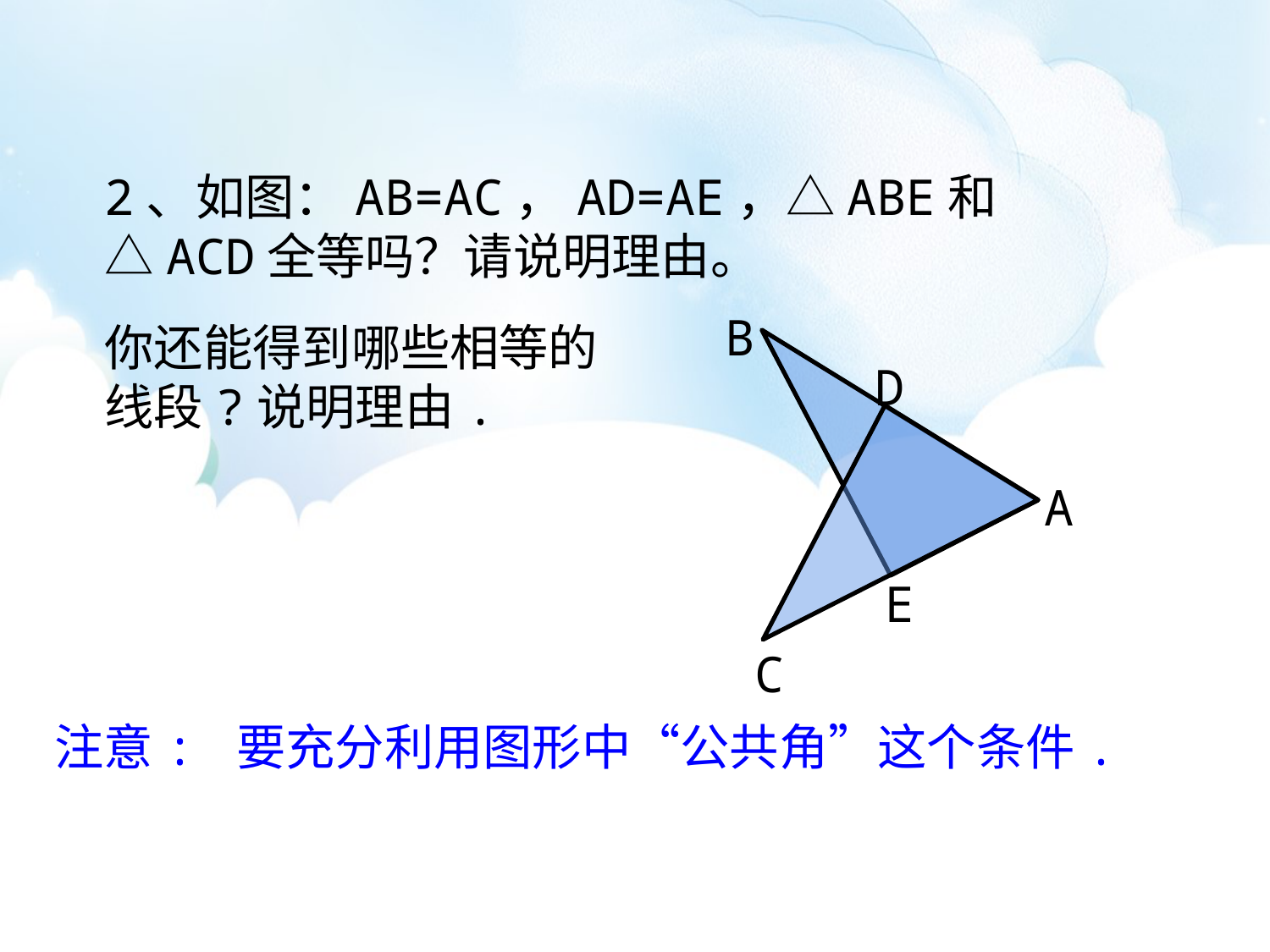

2、如图：AB=AC，AD=AE，△ABE和△ACD全等吗？请说明理由。
B

D
A
E
C
你还能得到哪些相等的线段?说明理由.
注意: 要充分利用图形中“公共角”这个条件.